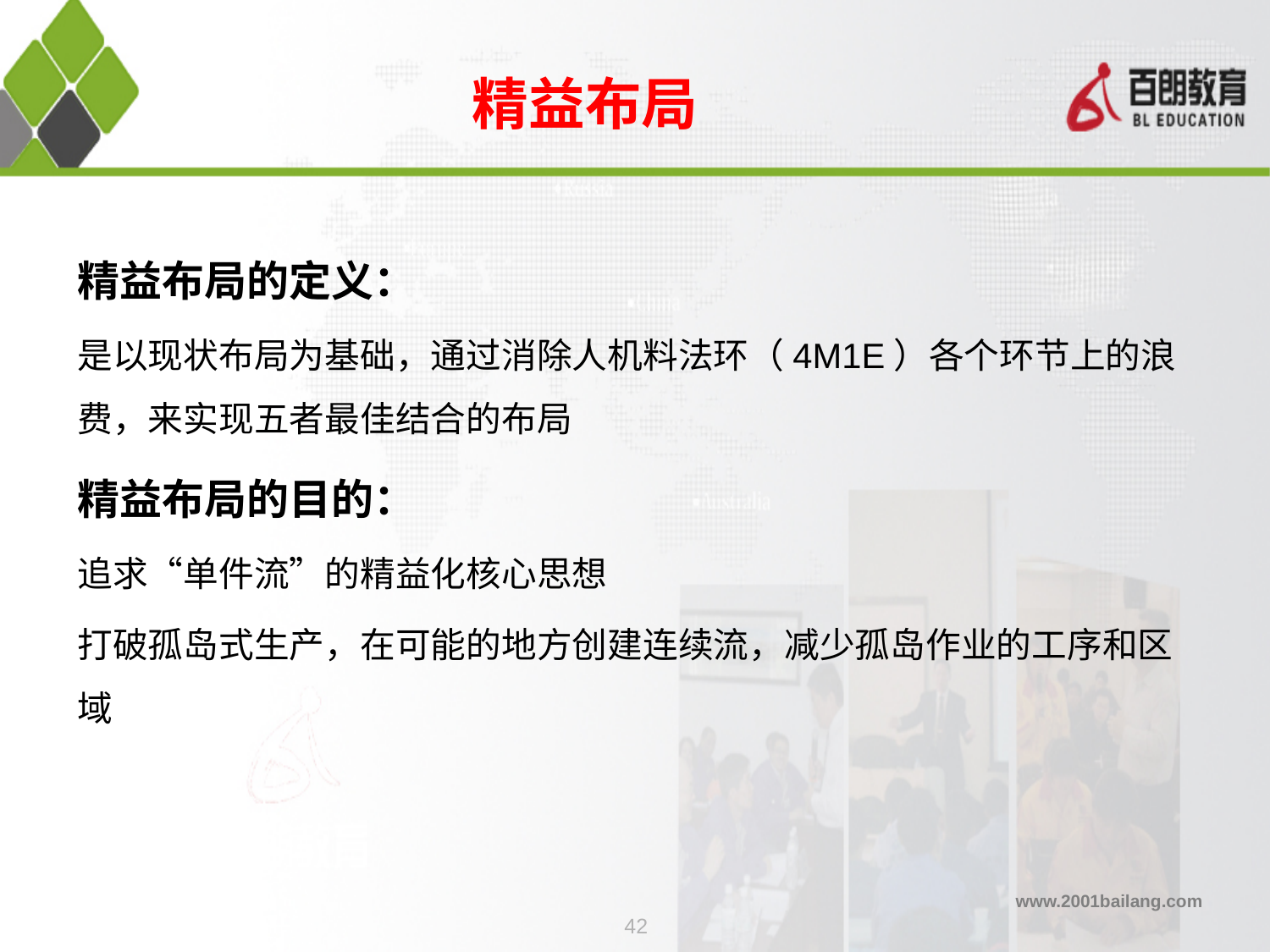

# 精益布局
精益布局的定义：
是以现状布局为基础，通过消除人机料法环（4M1E）各个环节上的浪费，来实现五者最佳结合的布局
精益布局的目的：
追求“单件流”的精益化核心思想
打破孤岛式生产，在可能的地方创建连续流，减少孤岛作业的工序和区域
42